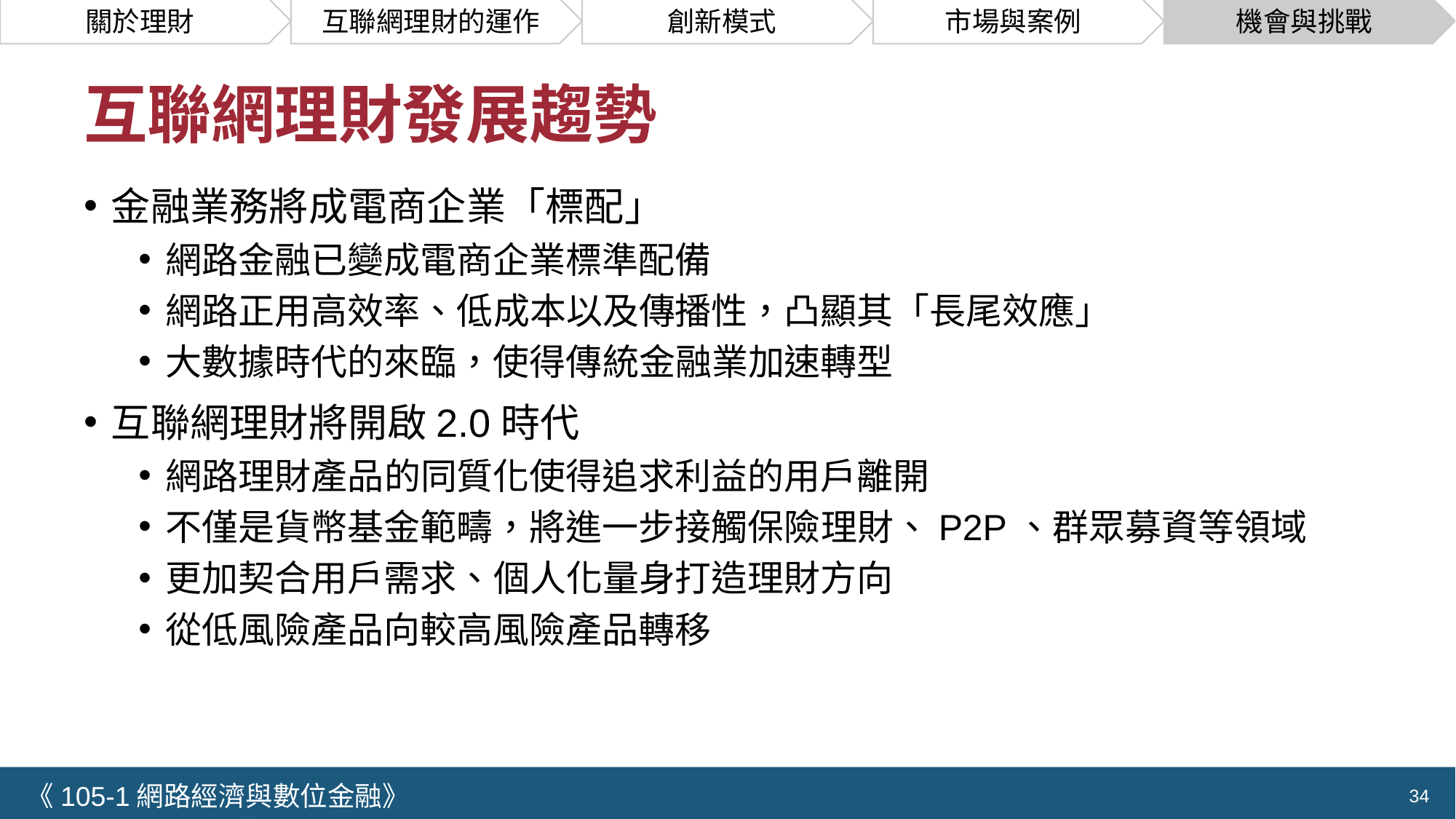

關於理財
互聯網理財的運作
創新模式
機會與挑戰
市場與案例
# 互聯網理財發展趨勢
金融業務將成電商企業「標配」
網路金融已變成電商企業標準配備
網路正用高效率、低成本以及傳播性，凸顯其「長尾效應」
大數據時代的來臨，使得傳統金融業加速轉型
互聯網理財將開啟2.0時代
網路理財產品的同質化使得追求利益的用戶離開
不僅是貨幣基金範疇，將進一步接觸保險理財、P2P、群眾募資等領域
更加契合用戶需求、個人化量身打造理財方向
從低風險產品向較高風險產品轉移

《105-1網路經濟與數位金融》                                                                                                                                             NCTU.IIM.IEBI Lab
34